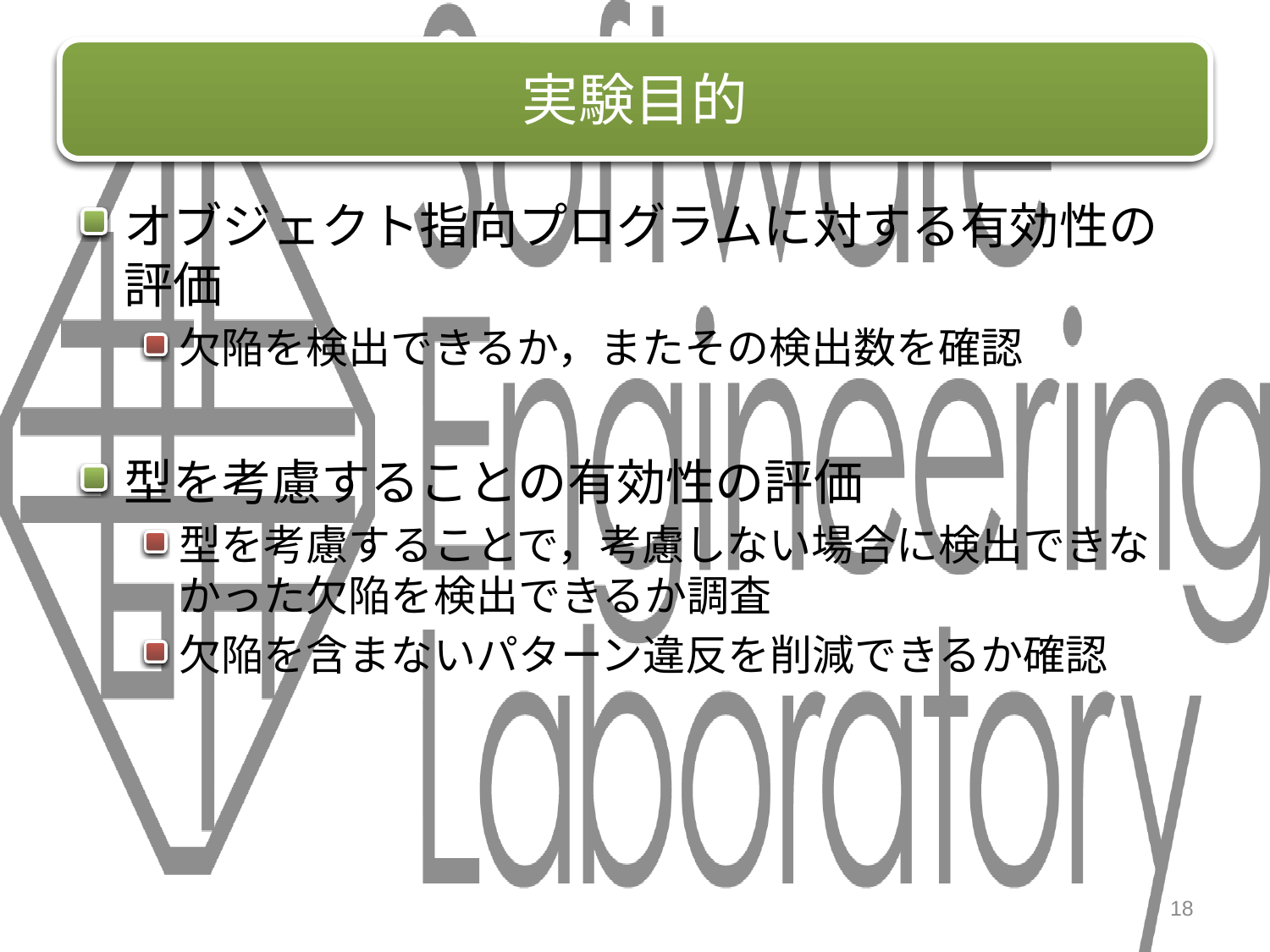

# 実験目的
オブジェクト指向プログラムに対する有効性の評価
欠陥を検出できるか，またその検出数を確認

型を考慮することの有効性の評価
型を考慮することで，考慮しない場合に検出できなかった欠陥を検出できるか調査
欠陥を含まないパターン違反を削減できるか確認
18